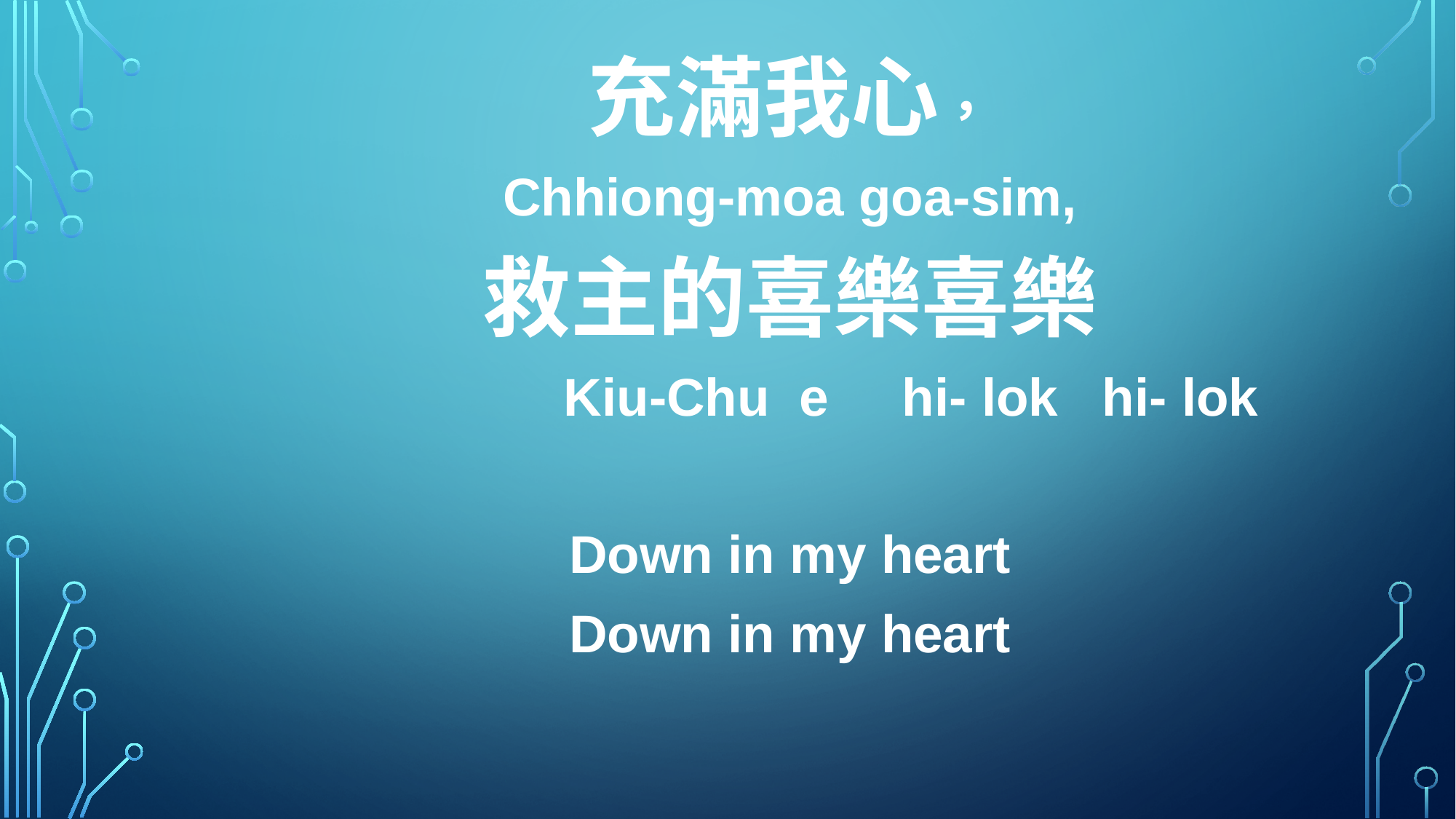

充滿我心，
Chhiong-moa goa-sim,
救主的喜樂喜樂
                    Kiu-Chu  e     hi- lok   hi- lok

Down in my heart
Down in my heart